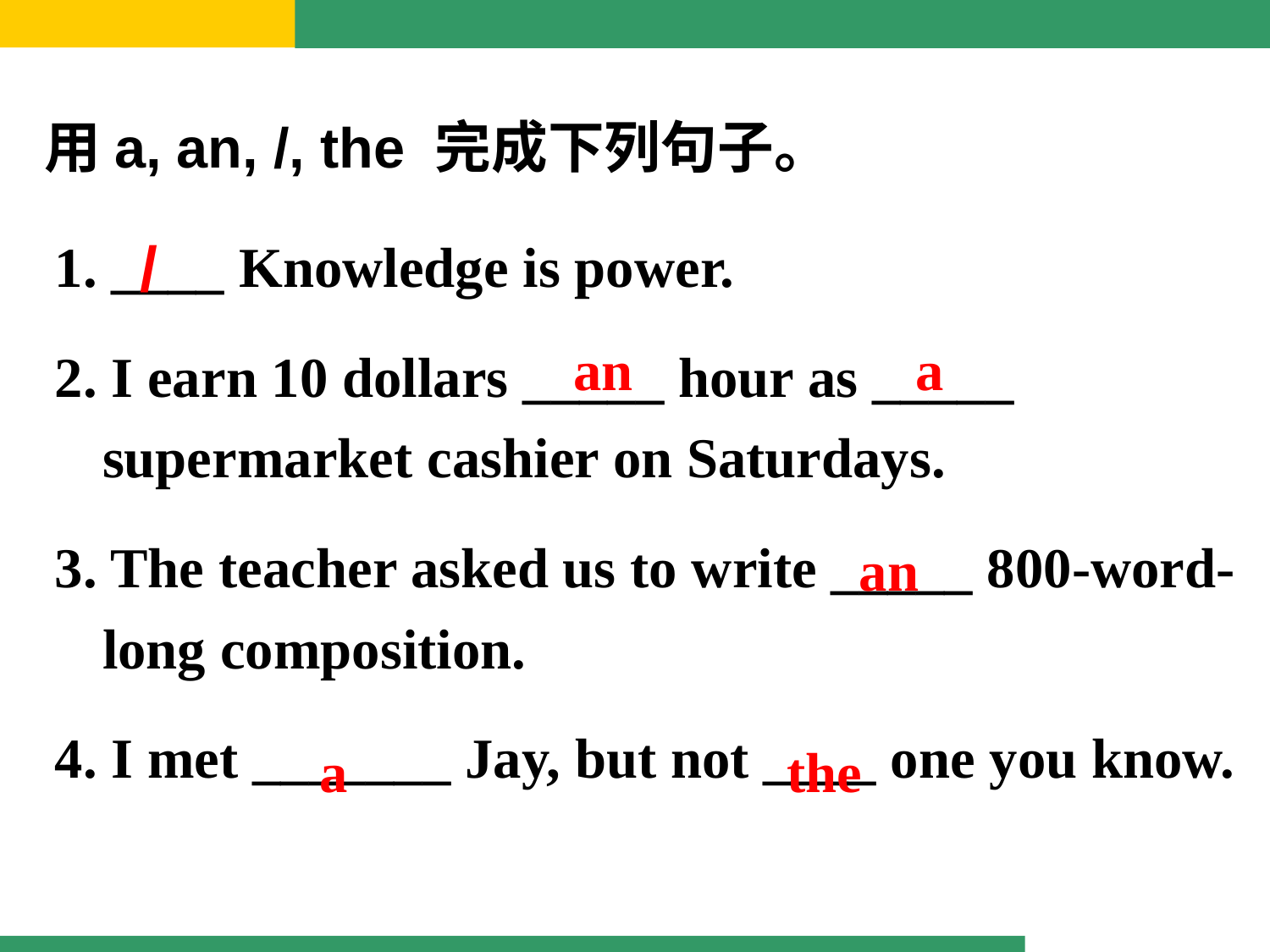

用a, an, /, the 完成下列句子。
1. ____ Knowledge is power.
2. I earn 10 dollars _____ hour as _____ supermarket cashier on Saturdays.
3. The teacher asked us to write _____ 800-word-long composition.
4. I met _______ Jay, but not ____ one you know.
/
an                    a
an
a                               the